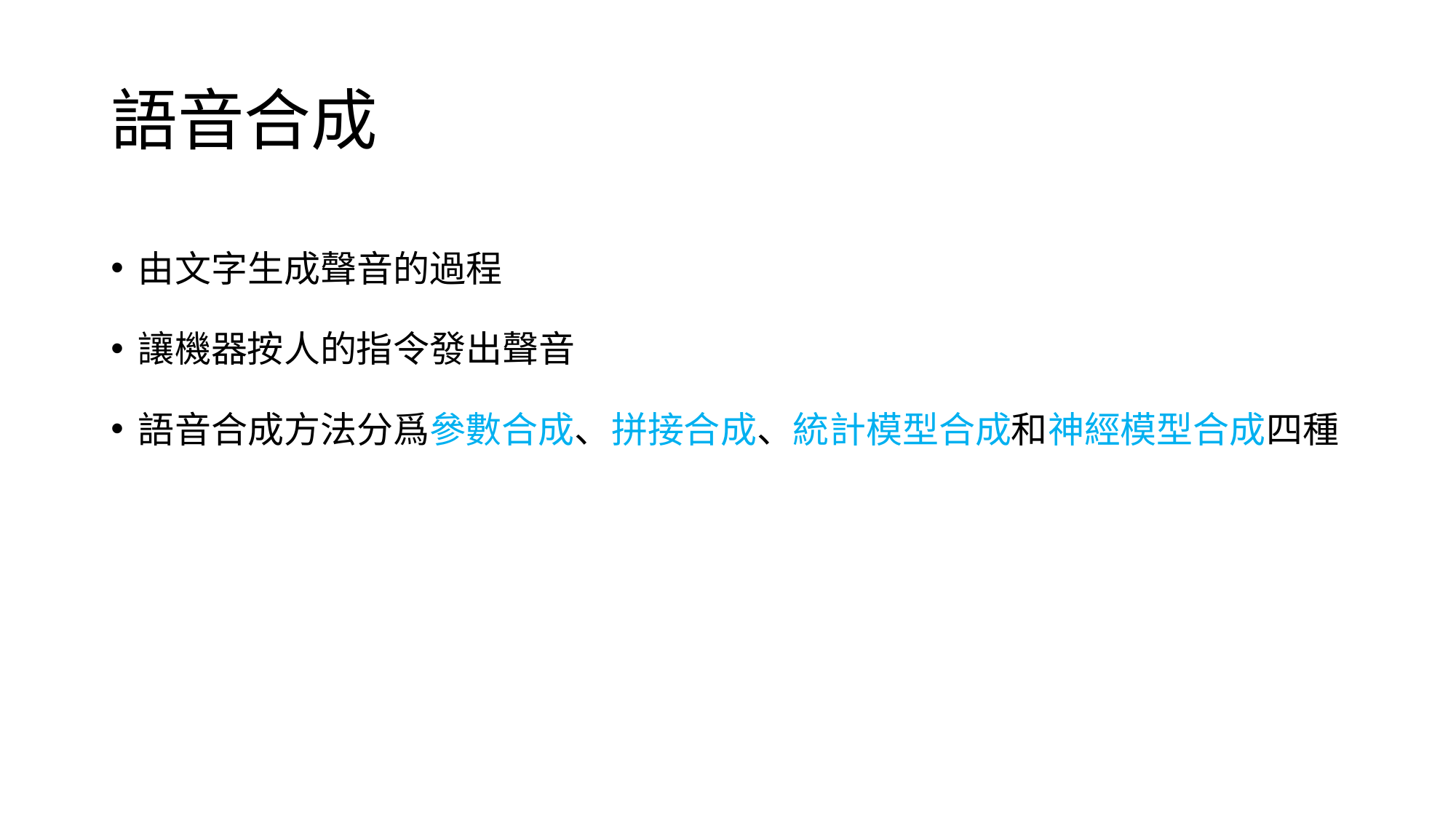

# 語音合成
由文字生成聲音的過程
讓機器按人的指令發出聲音
語音合成方法分爲參數合成、拼接合成、統計模型合成和神經模型合成四種